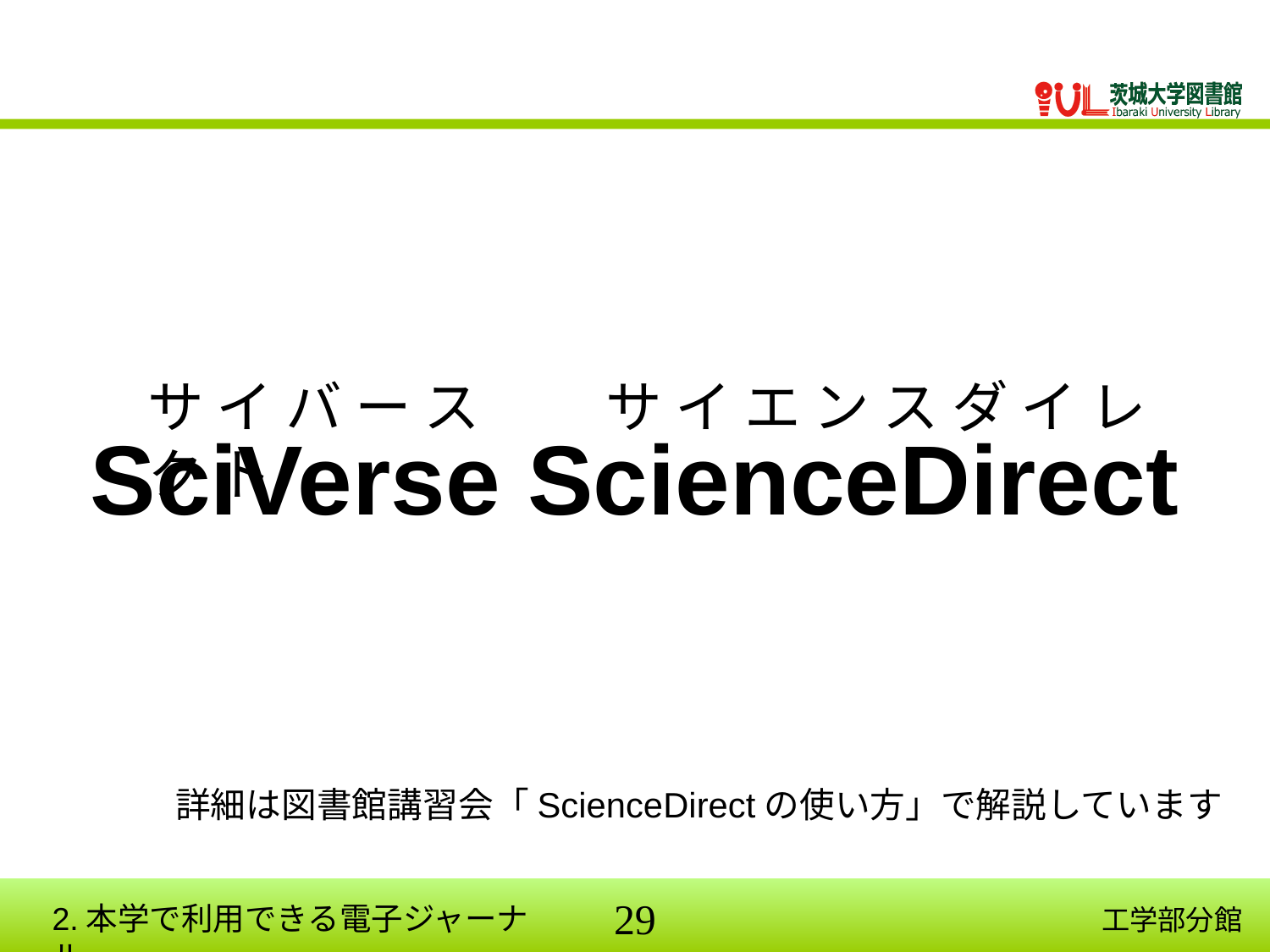

サ イ バ ー ス　　 サ イ エ ン ス ダ イ レ ク ト
SciVerse ScienceDirect
詳細は図書館講習会「ScienceDirectの使い方」で解説しています
2.本学で利用できる電子ジャーナル